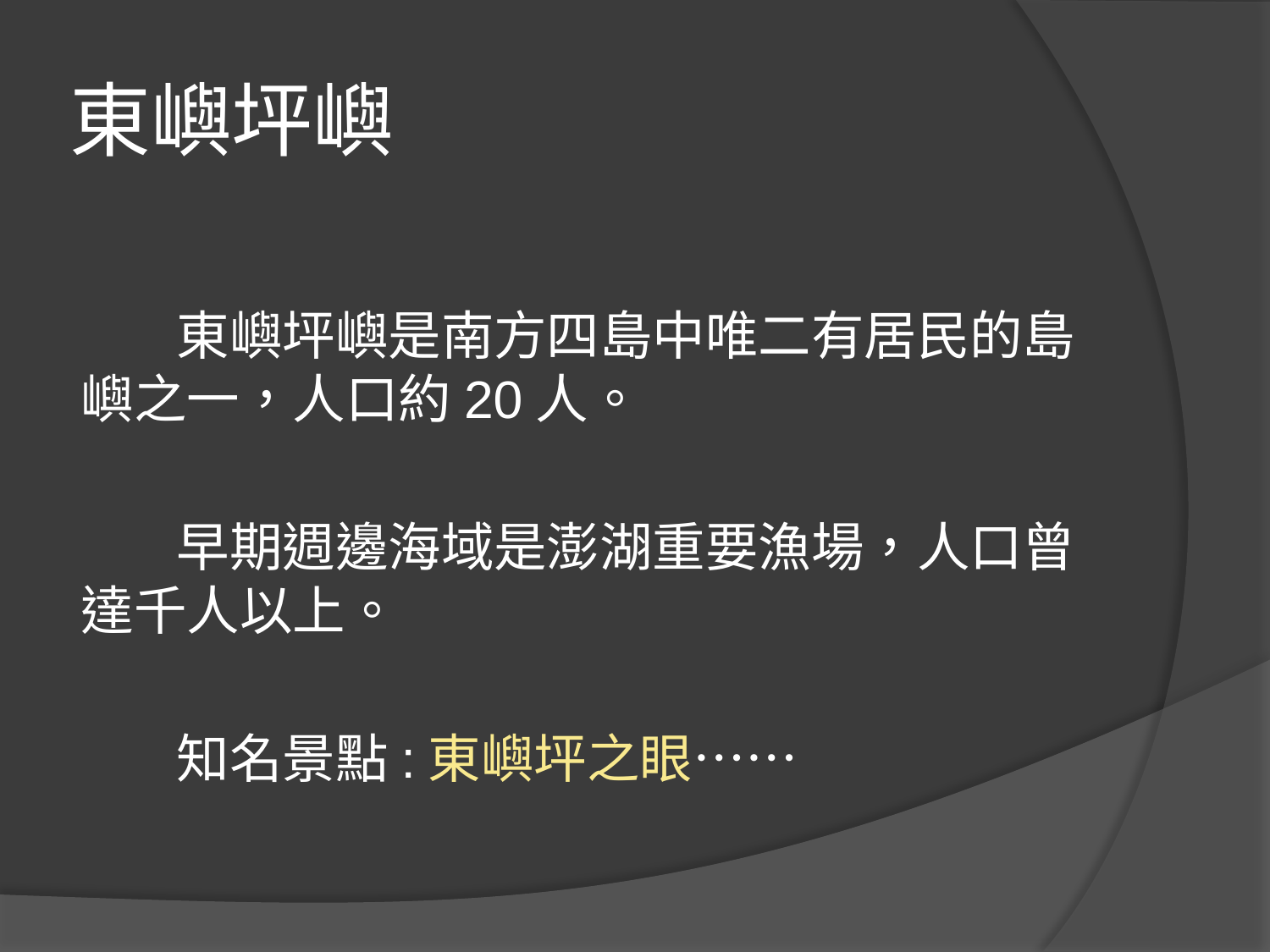

# 東嶼坪嶼

       東嶼坪嶼是南方四島中唯二有居民的島嶼之一，人口約20人。

       早期週邊海域是澎湖重要漁場，人口曾達千人以上。

       知名景點:東嶼坪之眼……